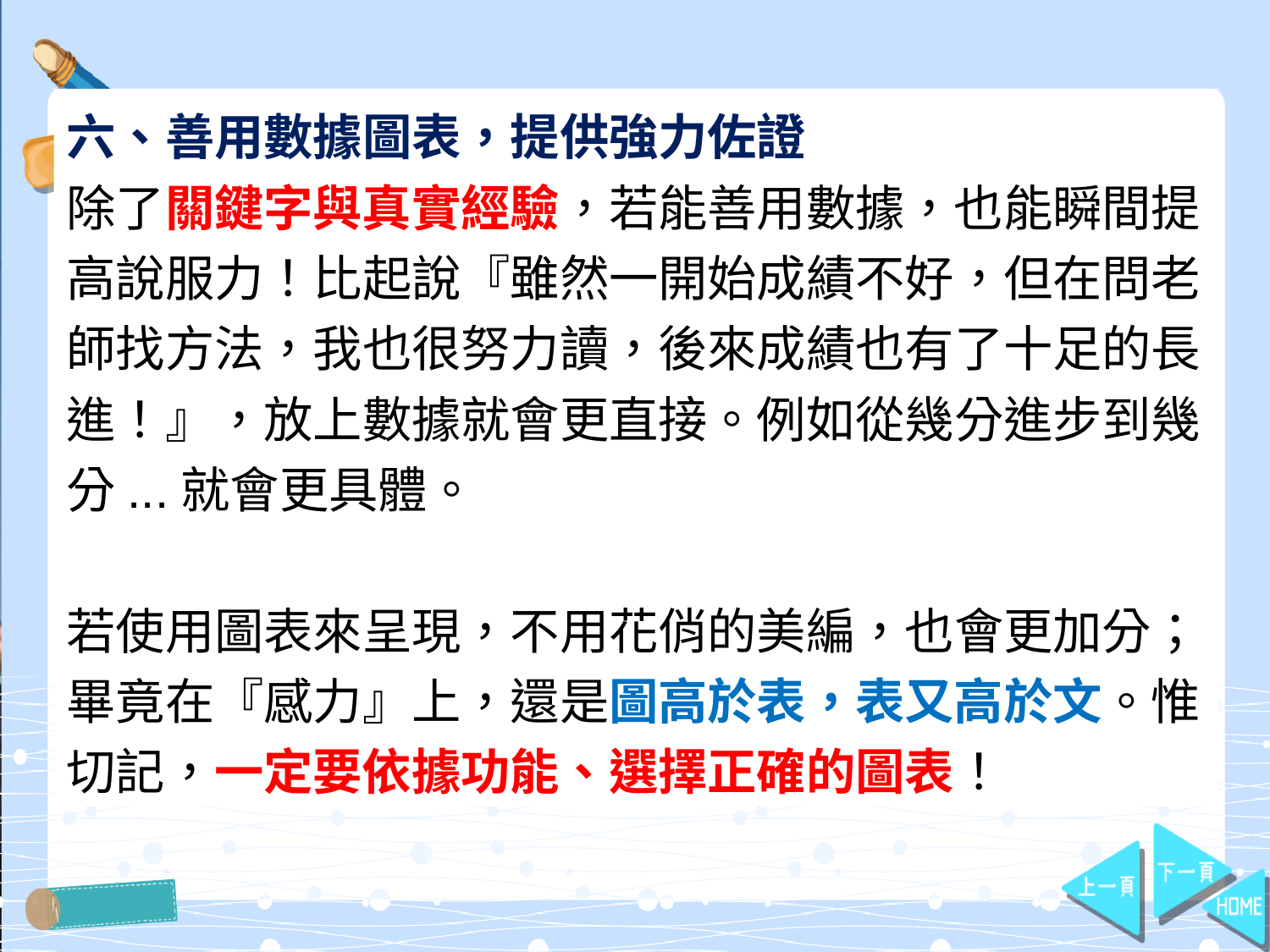

六、善用數據圖表，提供強力佐證
除了關鍵字與真實經驗，若能善用數據，也能瞬間提高說服力！比起說『雖然一開始成績不好，但在問老師找方法，我也很努力讀，後來成績也有了十足的長進！』，放上數據就會更直接。例如從幾分進步到幾分...就會更具體。

若使用圖表來呈現，不用花俏的美編，也會更加分；畢竟在『感力』上，還是圖高於表，表又高於文。惟切記，一定要依據功能、選擇正確的圖表！